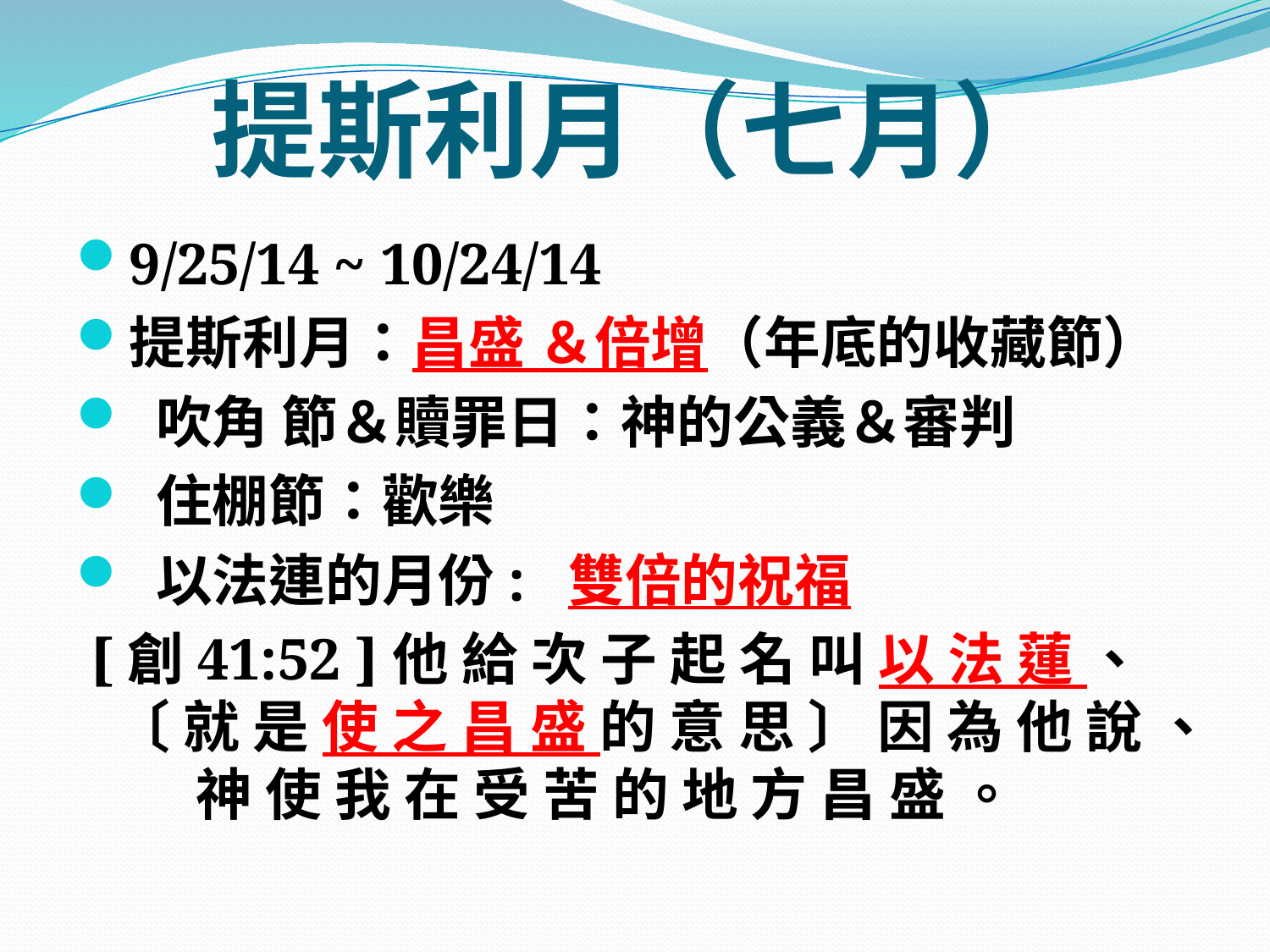

# 提斯利月（七月）
9/25/14 ~ 10/24/14
提斯利月：昌盛 ＆倍增（年底的收藏節）
 吹角 節＆贖罪日：神的公義＆審判
 住棚節：歡樂
 以法連的月份:  雙倍的祝福
 [創41:52 ]他 給 次 子 起 名 叫 以 法 蓮 、 〔 就 是 使 之 昌 盛 的 意 思 〕 因 為 他 說 、 　 神 使 我 在 受 苦 的 地 方 昌 盛 。